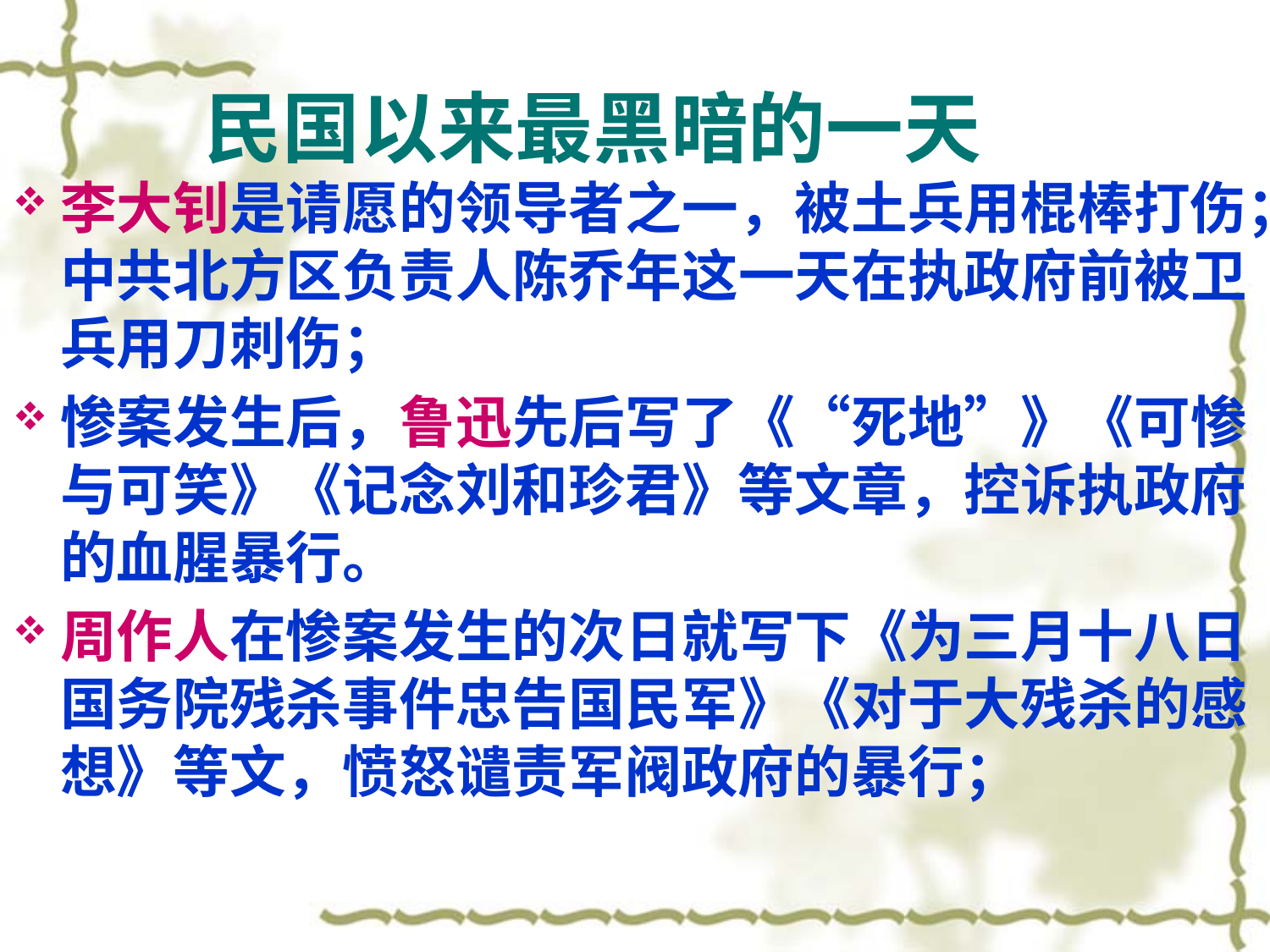

# 民国以来最黑暗的一天
李大钊是请愿的领导者之一，被土兵用棍棒打伤；中共北方区负责人陈乔年这一天在执政府前被卫兵用刀刺伤；
惨案发生后，鲁迅先后写了《“死地”》《可惨与可笑》《记念刘和珍君》等文章，控诉执政府的血腥暴行。
周作人在惨案发生的次日就写下《为三月十八日国务院残杀事件忠告国民军》《对于大残杀的感想》等文，愤怒谴责军阀政府的暴行；